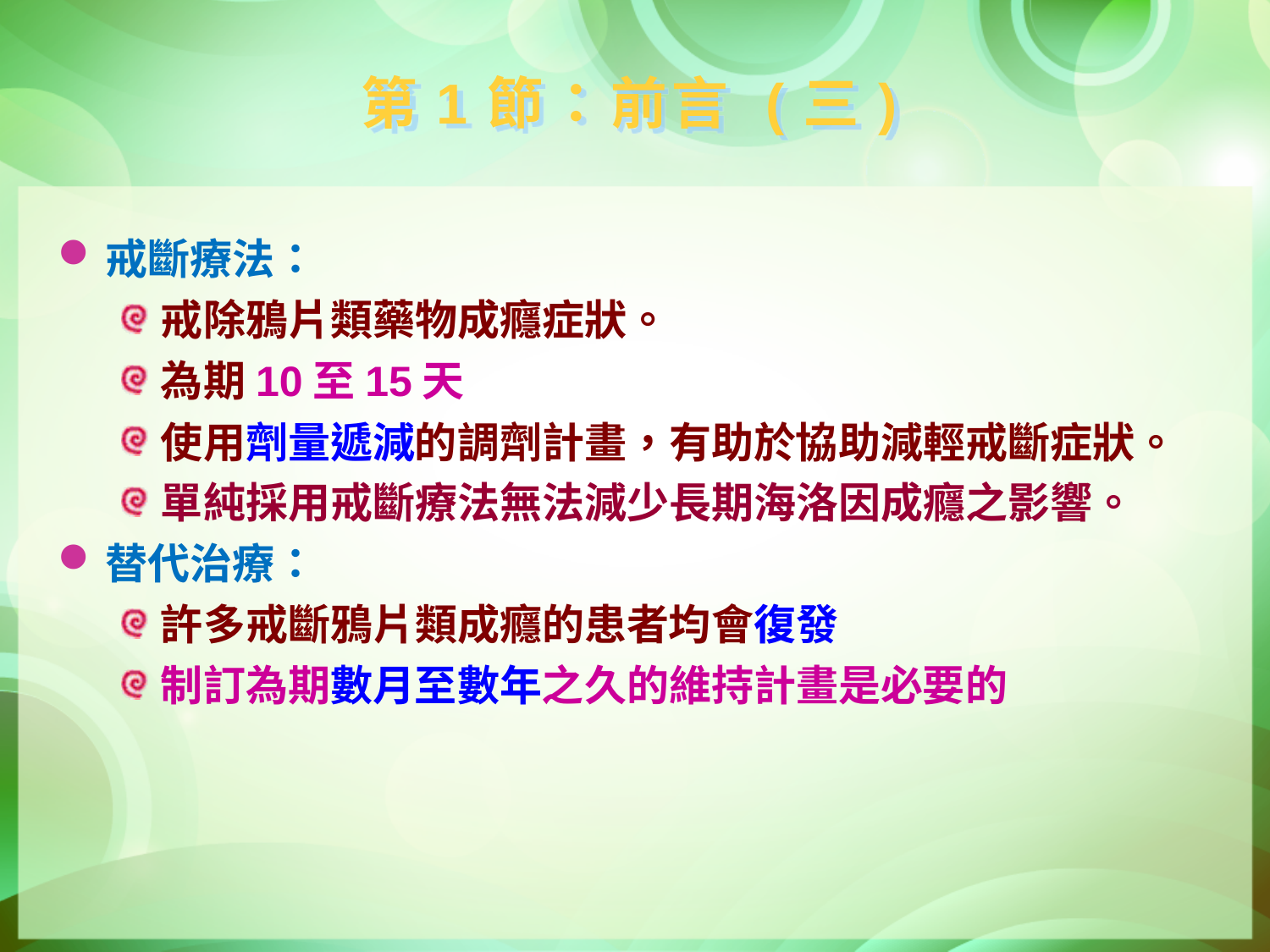

第1節：前言 (三)
戒斷療法：
戒除鴉片類藥物成癮症狀。
為期10至15天
使用劑量遞減的調劑計畫，有助於協助減輕戒斷症狀。
單純採用戒斷療法無法減少長期海洛因成癮之影響。
替代治療：
許多戒斷鴉片類成癮的患者均會復發
制訂為期數月至數年之久的維持計畫是必要的